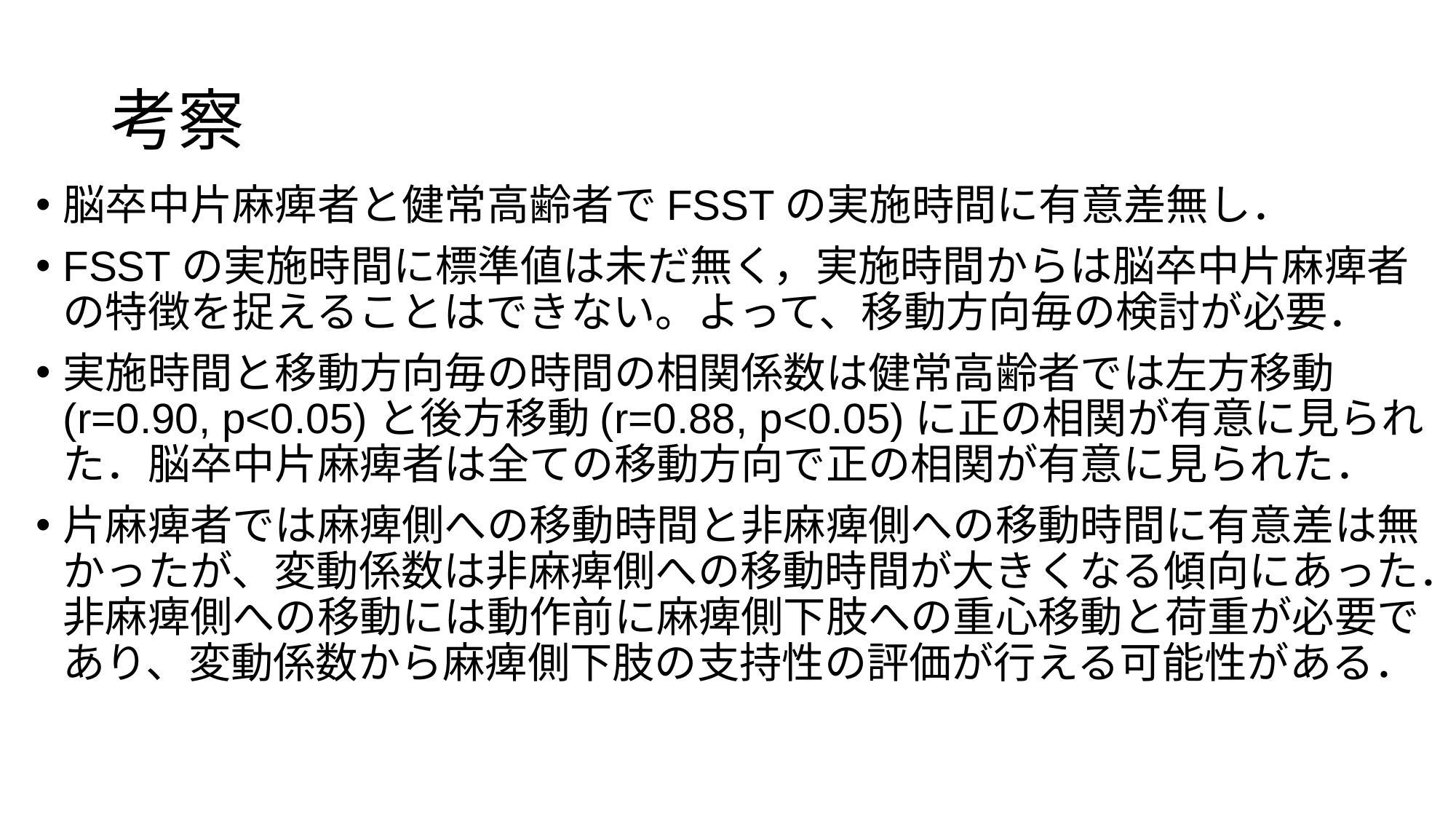

# 考察
脳卒中片麻痺者と健常高齢者でFSSTの実施時間に有意差無し．
FSSTの実施時間に標準値は未だ無く，実施時間からは脳卒中片麻痺者の特徴を捉えることはできない。よって、移動方向毎の検討が必要．
実施時間と移動方向毎の時間の相関係数は健常高齢者では左方移動(r=0.90, p<0.05)と後方移動(r=0.88, p<0.05)に正の相関が有意に見られた．脳卒中片麻痺者は全ての移動方向で正の相関が有意に見られた．
片麻痺者では麻痺側への移動時間と非麻痺側への移動時間に有意差は無かったが、変動係数は非麻痺側への移動時間が大きくなる傾向にあった．非麻痺側への移動には動作前に麻痺側下肢への重心移動と荷重が必要であり、変動係数から麻痺側下肢の支持性の評価が行える可能性がある．